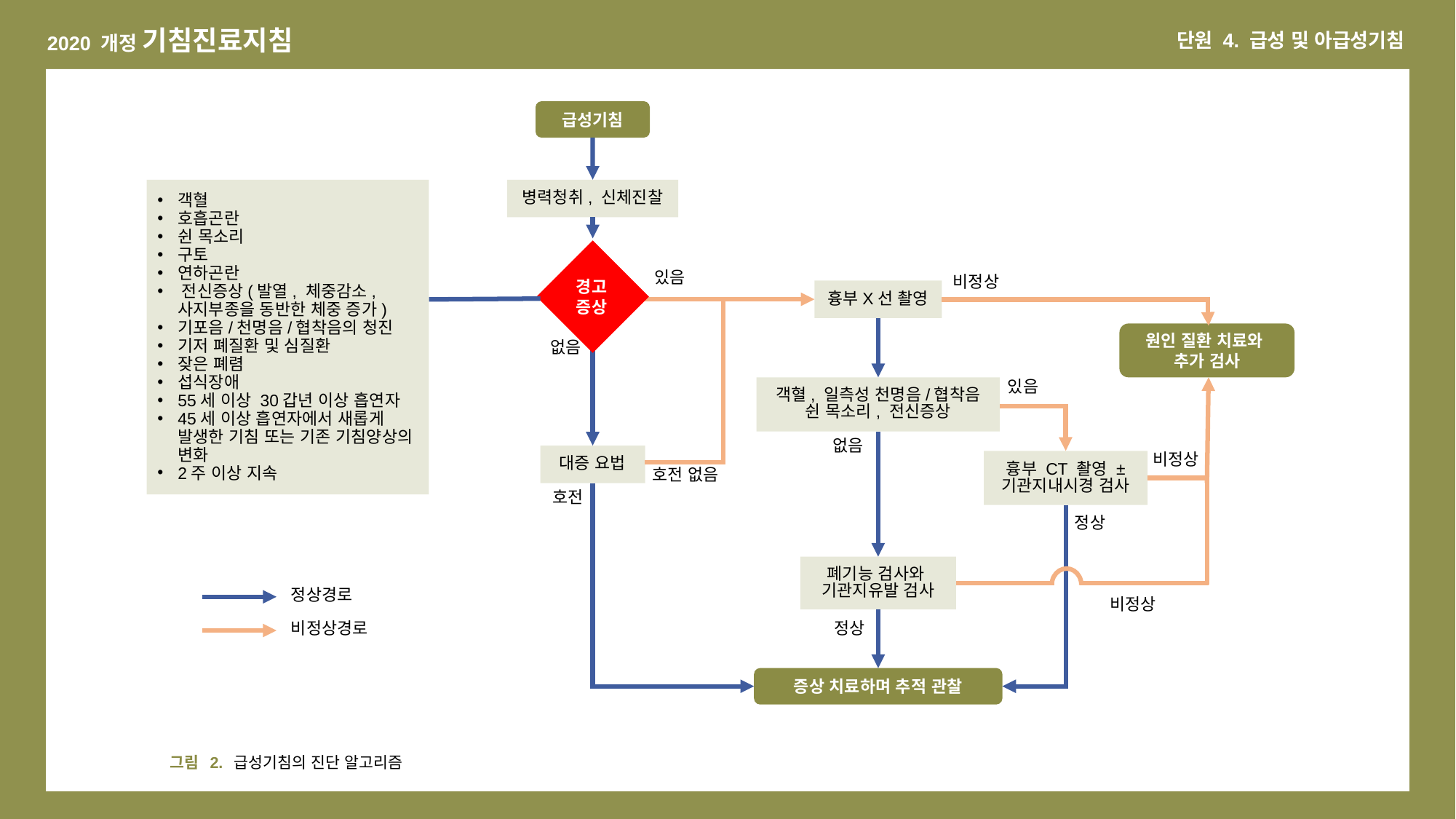

급성기침
객혈
호흡곤란
쉰 목소리
구토
연하곤란
‌전신증상(발열, 체중감소, 사지부종을 동반한 체중 증가)
기포음/천명음/협착음의 청진
기저 폐질환 및 심질환
잦은 폐렴
섭식장애
55세 이상 30갑년 이상 흡연자
‌45세 이상 흡연자에서 새롭게 발생한 기침 또는 기존 기침양상의 변화
2주 이상 지속
병력청취, 신체진찰

있음
비정상
경고
증상
흉부X선 촬영

원인 질환 치료와
추가 검사
없음
있음
객혈, 일측성 천명음/협착음
쉰 목소리, 전신증상

없음
비정상
대증 요법
흉부 CT 촬영 ±
기관지내시경 검사
호전 없음
호전
정상
폐기능 검사와
기관지유발 검사

정상경로
비정상
정상
비정상경로
증상 치료하며 추적 관찰
그림 2. 급성기침의 진단 알고리즘